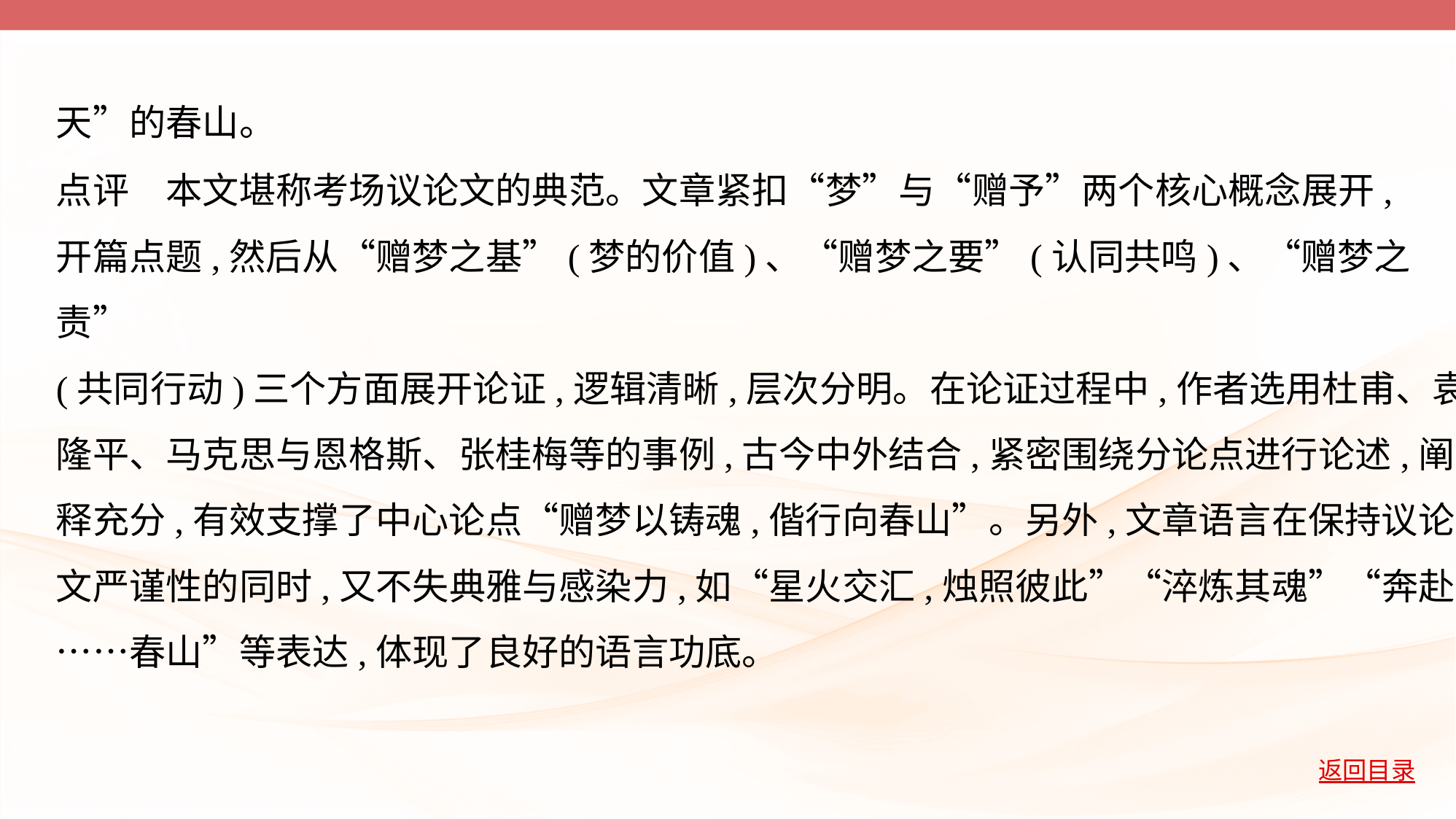

天”的春山。
点评　本文堪称考场议论文的典范。文章紧扣“梦”与“赠予”两个核心概念展开,
开篇点题,然后从“赠梦之基”(梦的价值)、“赠梦之要”(认同共鸣)、“赠梦之责”
(共同行动)三个方面展开论证,逻辑清晰,层次分明。在论证过程中,作者选用杜甫、袁
隆平、马克思与恩格斯、张桂梅等的事例,古今中外结合,紧密围绕分论点进行论述,阐
释充分,有效支撑了中心论点“赠梦以铸魂,偕行向春山”。另外,文章语言在保持议论
文严谨性的同时,又不失典雅与感染力,如“星火交汇,烛照彼此”“淬炼其魂”“奔赴
……春山”等表达,体现了良好的语言功底。